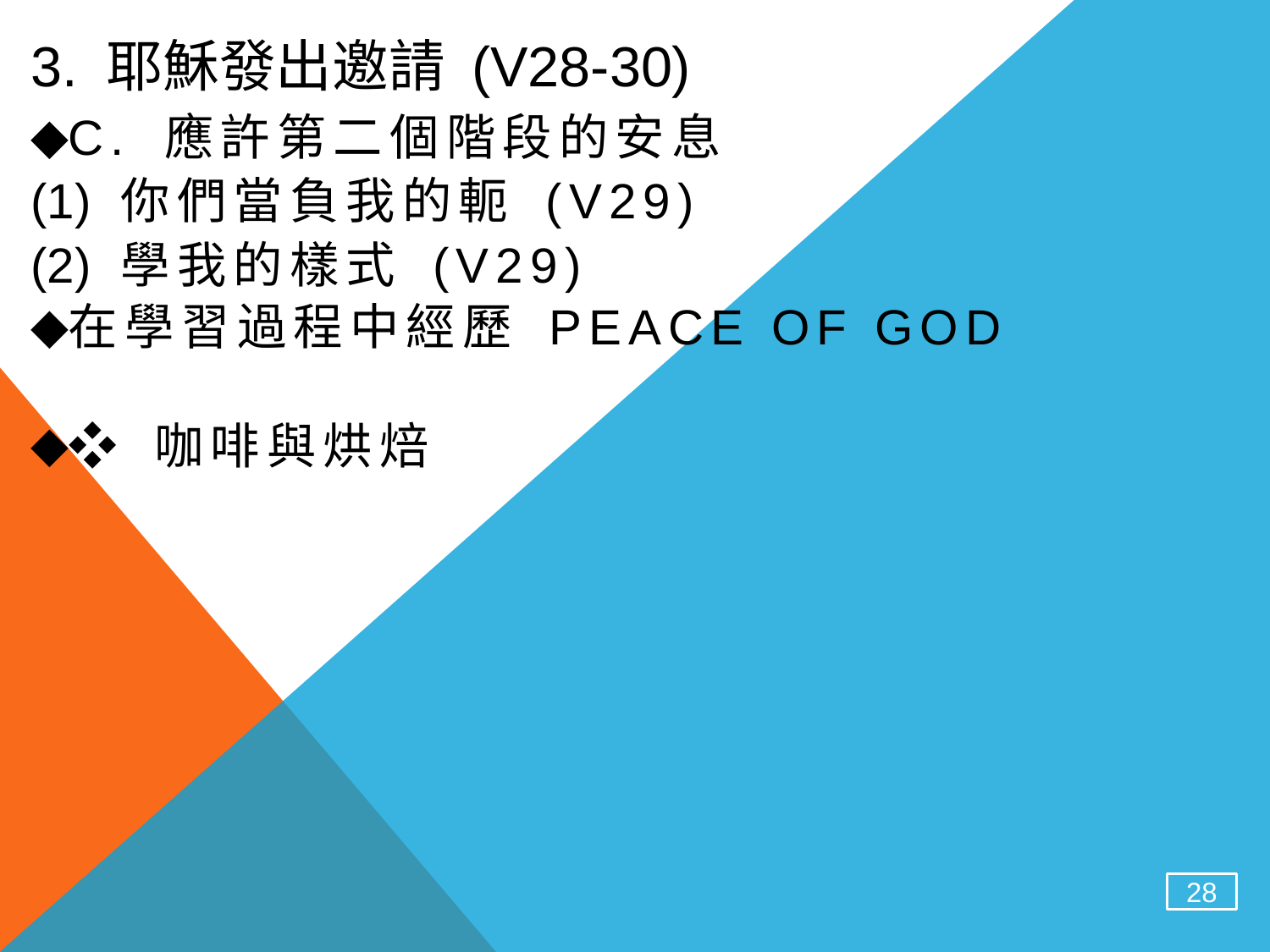

# 3. 耶穌發出邀請 (v28-30)
c. 應許第二個階段的安息
 你們當負我的軛 (v29)
 學我的樣式 (v29)
在學習過程中經歷 Peace of God

❖ 咖啡與烘焙
28